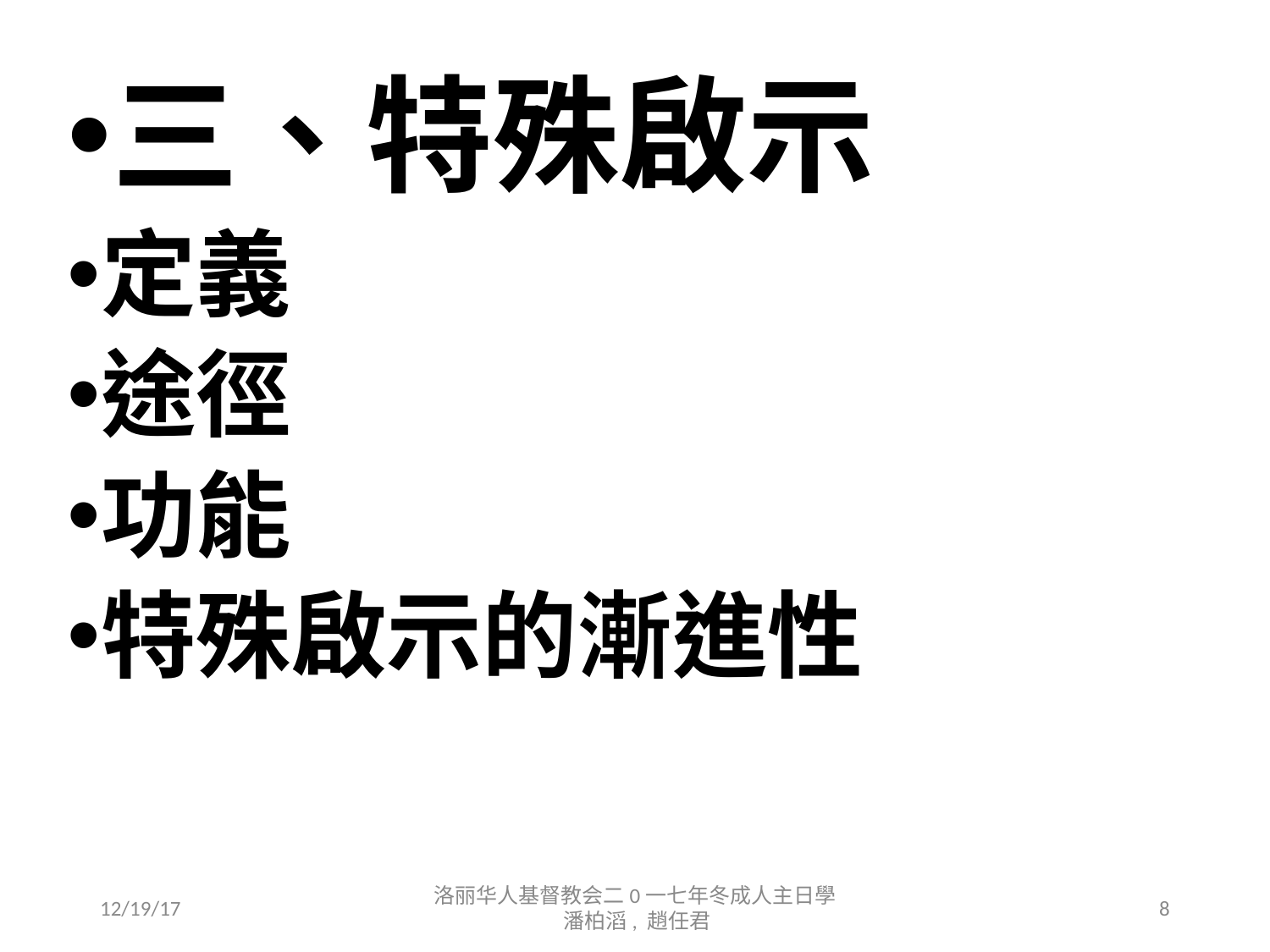

三、特殊啟示
定義
途徑
功能
特殊啟示的漸進性

12/19/17
洛丽华人基督教会二0一七年冬成人主日學   潘柏滔, 趙任君
8